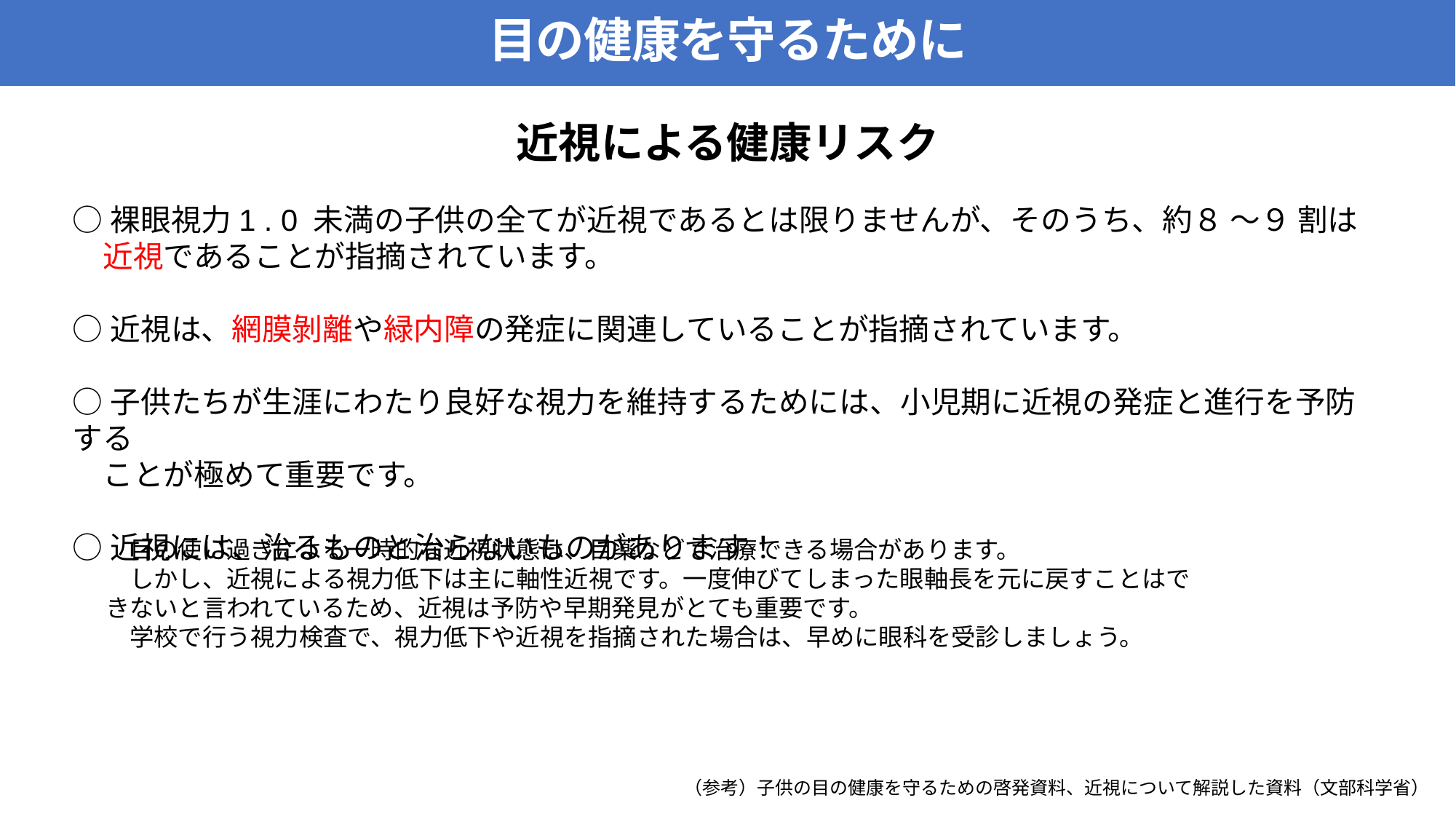

目の健康を守るために
近視による健康リスク
○裸眼視力1 . 0 未満の子供の全てが近視であるとは限りませんが、そのうち、約８ ～９ 割は
　近視であることが指摘されています。

○近視は、網膜剝離や緑内障の発症に関連していることが指摘されています。

○子供たちが生涯にわたり良好な視力を維持するためには、小児期に近視の発症と進行を予防する
　ことが極めて重要です。

○近視には、治るものと治らないものがあります！
　目の使い過ぎによる一時的な近視状態は、目薬などで治療できる場合があります。
　しかし、近視による視力低下は主に軸性近視です。一度伸びてしまった眼軸長を元に戻すことはできないと言われているため、近視は予防や早期発見がとても重要です。
　学校で行う視力検査で、視力低下や近視を指摘された場合は、早めに眼科を受診しましょう。
（参考）子供の目の健康を守るための啓発資料、近視について解説した資料（文部科学省）